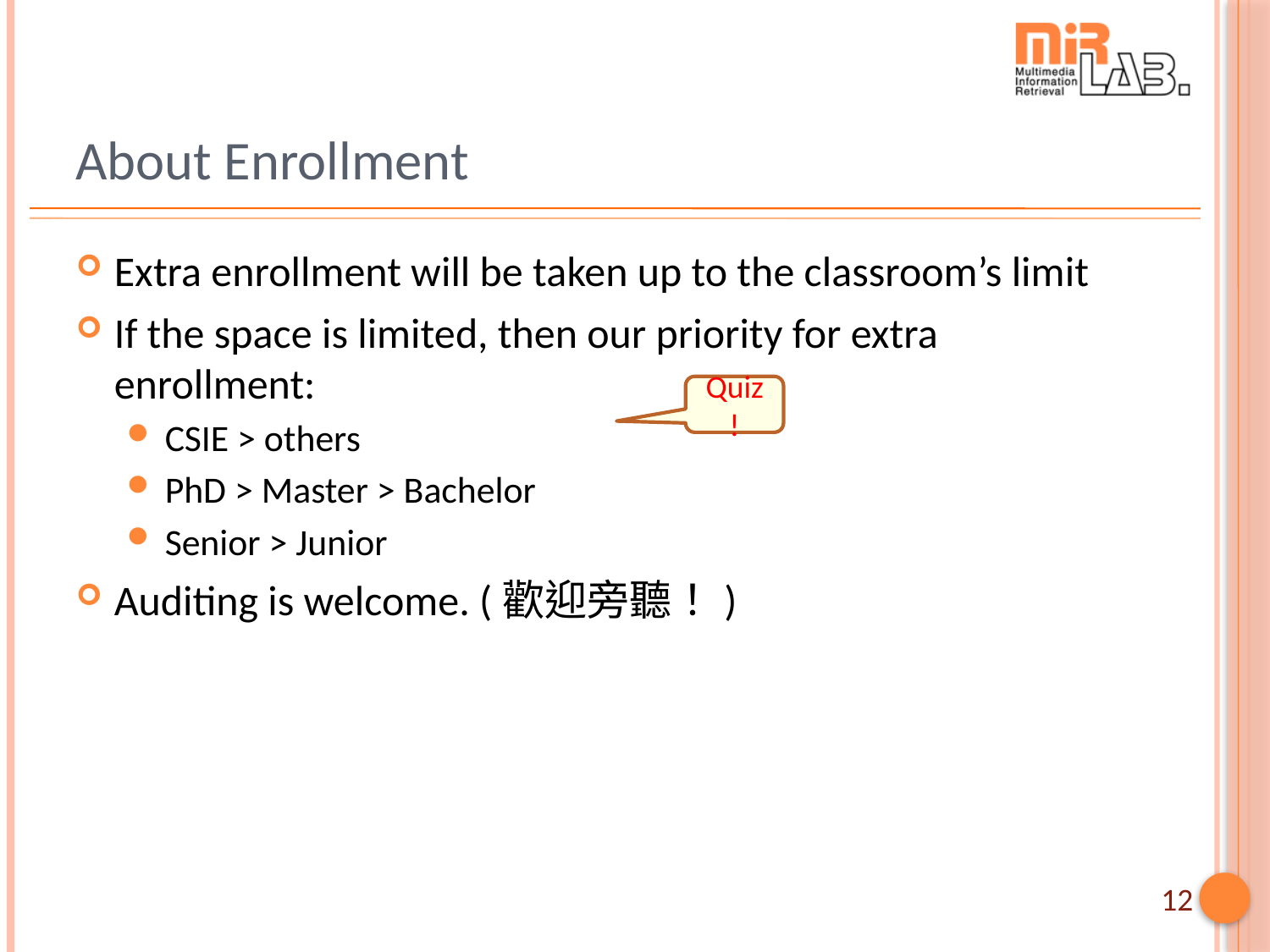

# About Enrollment
Extra enrollment will be taken up to the classroom’s limit
If the space is limited, then our priority for extra enrollment:
CSIE > others
PhD > Master > Bachelor
Senior > Junior
Auditing is welcome. (歡迎旁聽！)
Quiz!